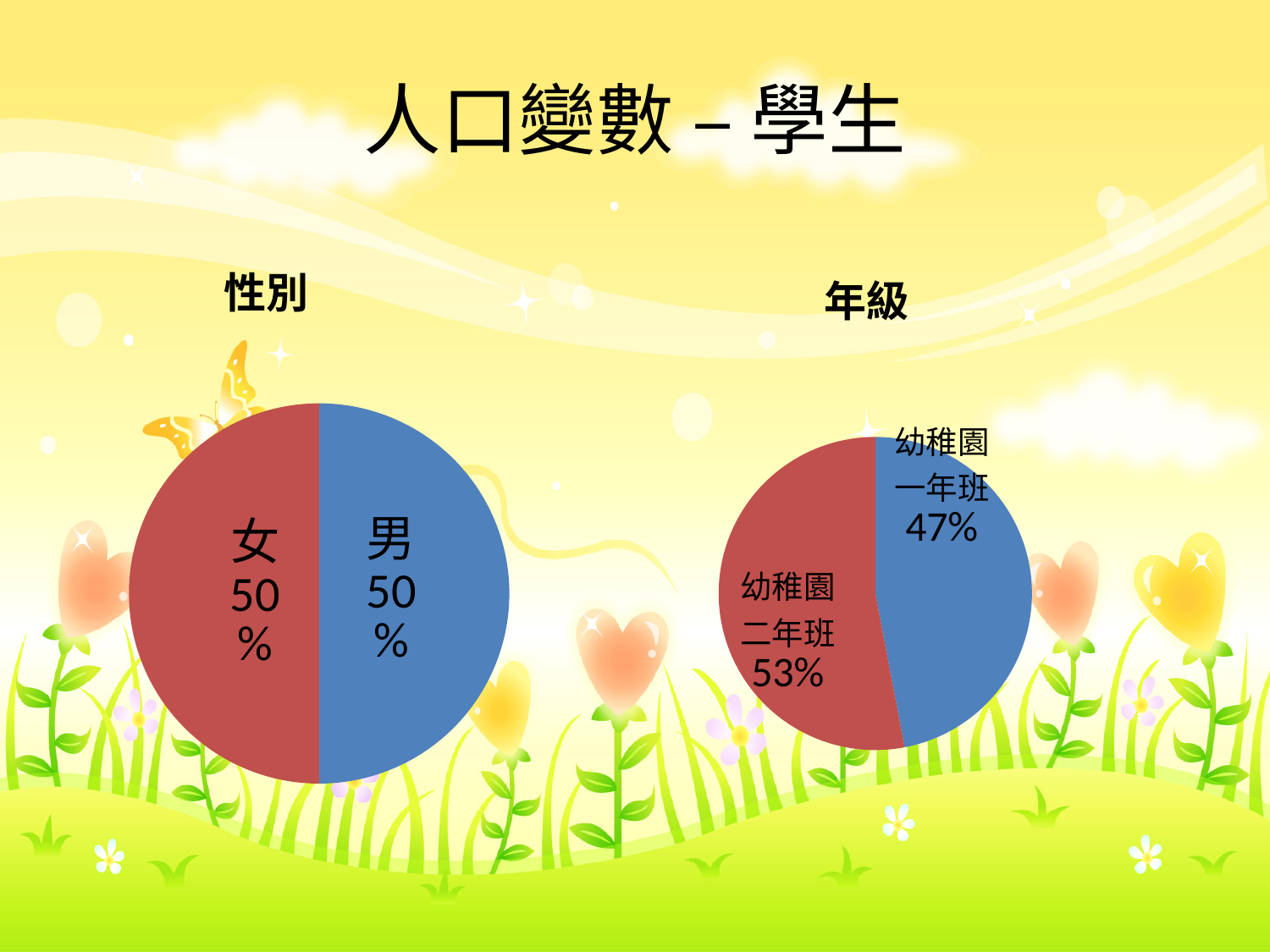

# 人口變數 – 學生

### Chart: 性別

| Category |  |
|---|---|
| Male | 50.0 |
| Female | 50.0 |

### Chart: 年級

| Category |  |
|---|---|
| K1 | 47.0 |
| K2 | 53.0 |